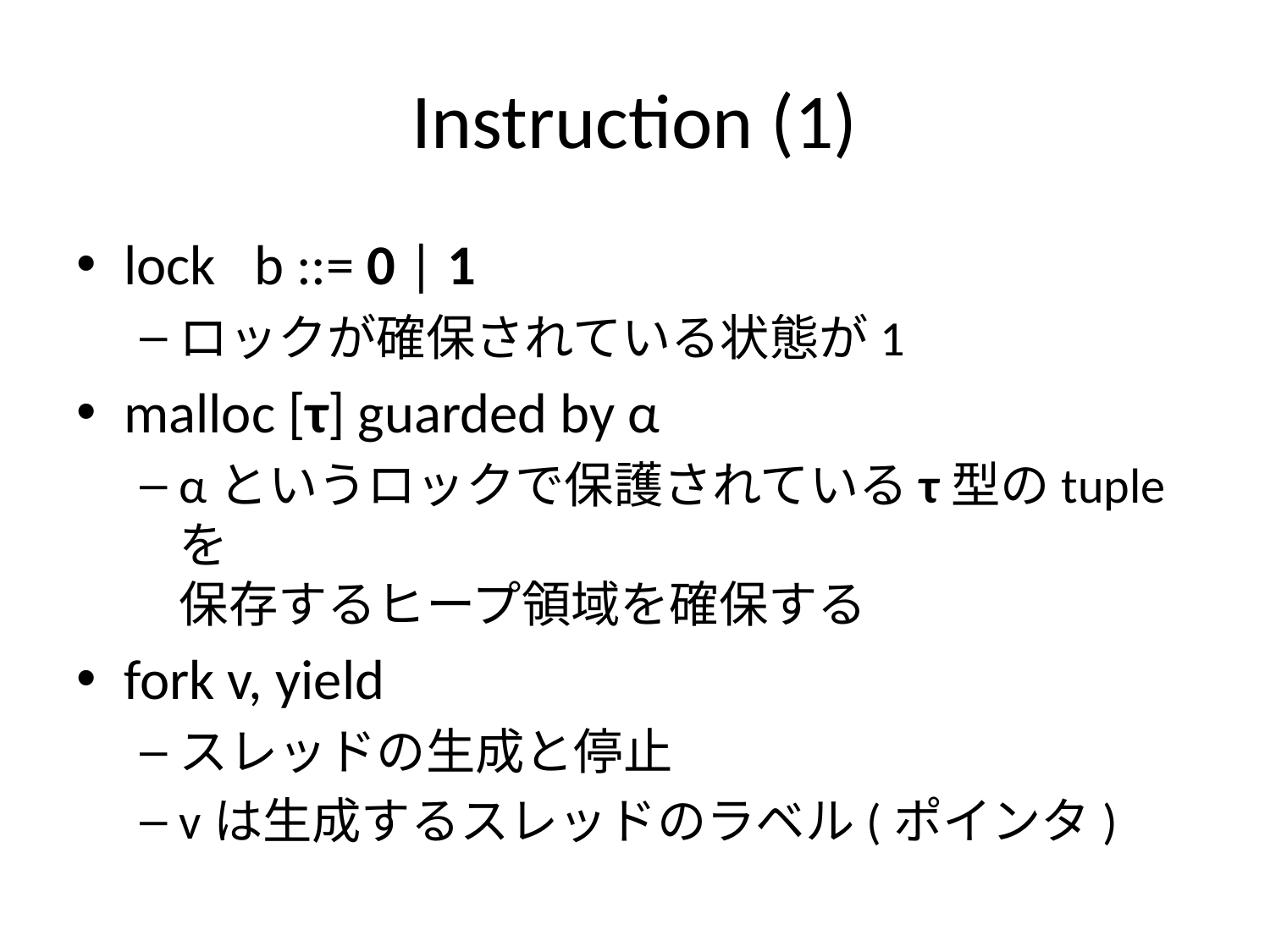

# Instruction (1)
lock   b ::= 0 | 1
ロックが確保されている状態が1
malloc [τ] guarded by α
αというロックで保護されているτ型のtupleを
保存するヒープ領域を確保する
fork v, yield
スレッドの生成と停止
vは生成するスレッドのラベル(ポインタ)